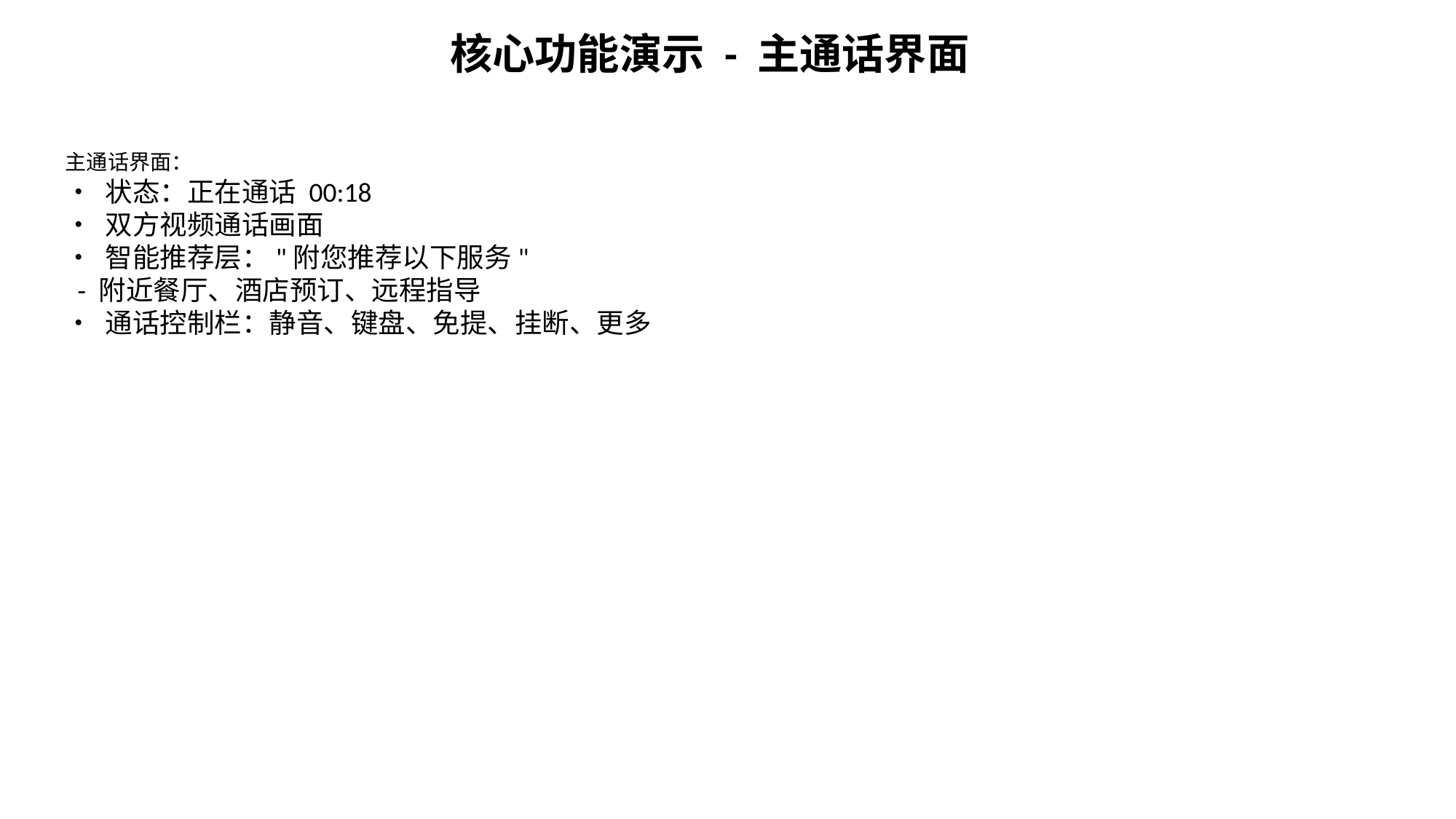

核心功能演示 - 主通话界面
主通话界面：
• 状态：正在通话 00:18
• 双方视频通话画面
• 智能推荐层："附您推荐以下服务"
  - 附近餐厅、酒店预订、远程指导
• 通话控制栏：静音、键盘、免提、挂断、更多